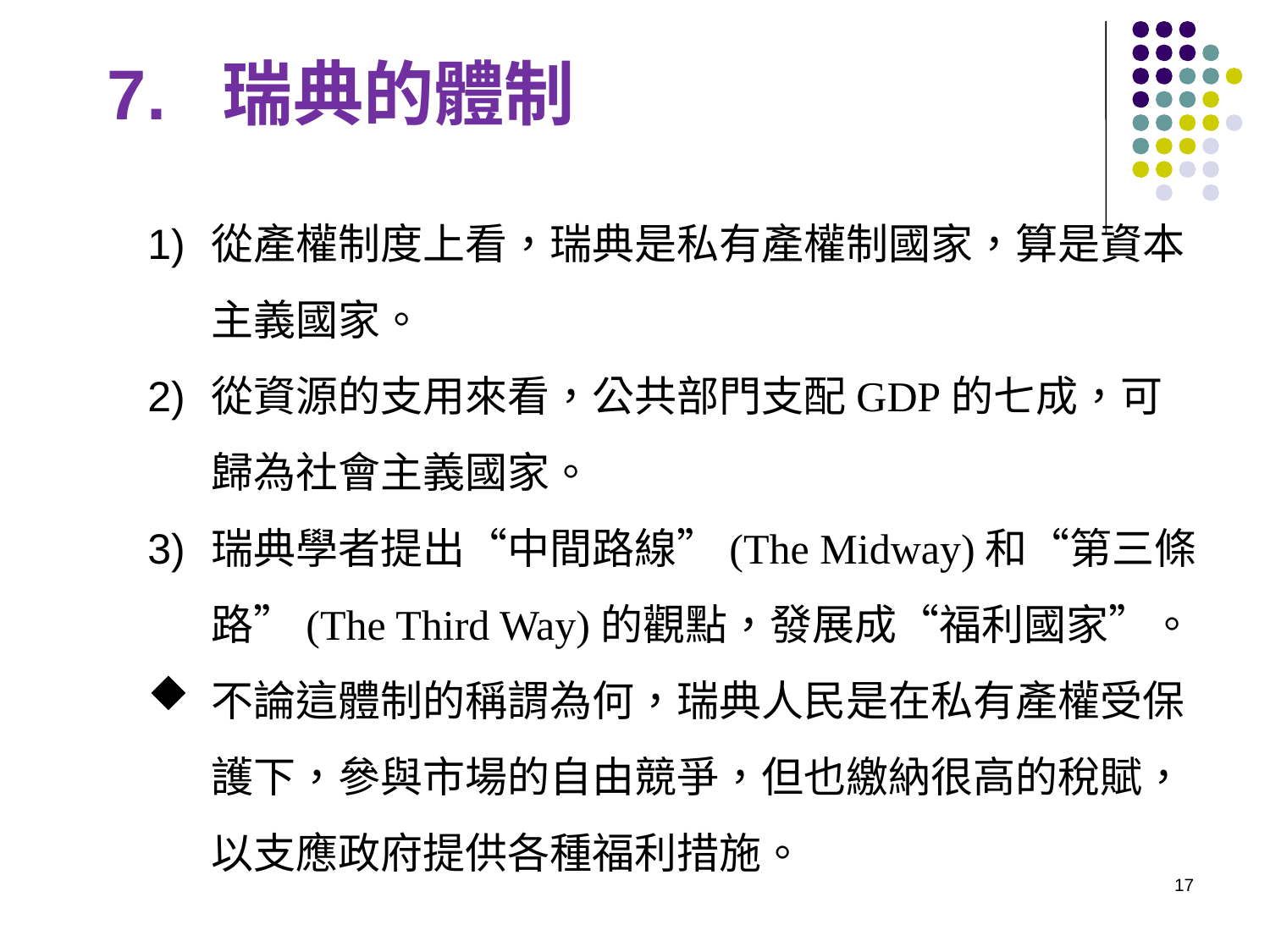

7.  瑞典的體制
從產權制度上看，瑞典是私有產權制國家，算是資本主義國家。
從資源的支用來看，公共部門支配GDP的七成，可歸為社會主義國家。
瑞典學者提出“中間路線”(The Midway)和“第三條路”(The Third Way)的觀點，發展成“福利國家”。
不論這體制的稱謂為何，瑞典人民是在私有產權受保護下，參與市場的自由競爭，但也繳納很高的稅賦，以支應政府提供各種福利措施。
17